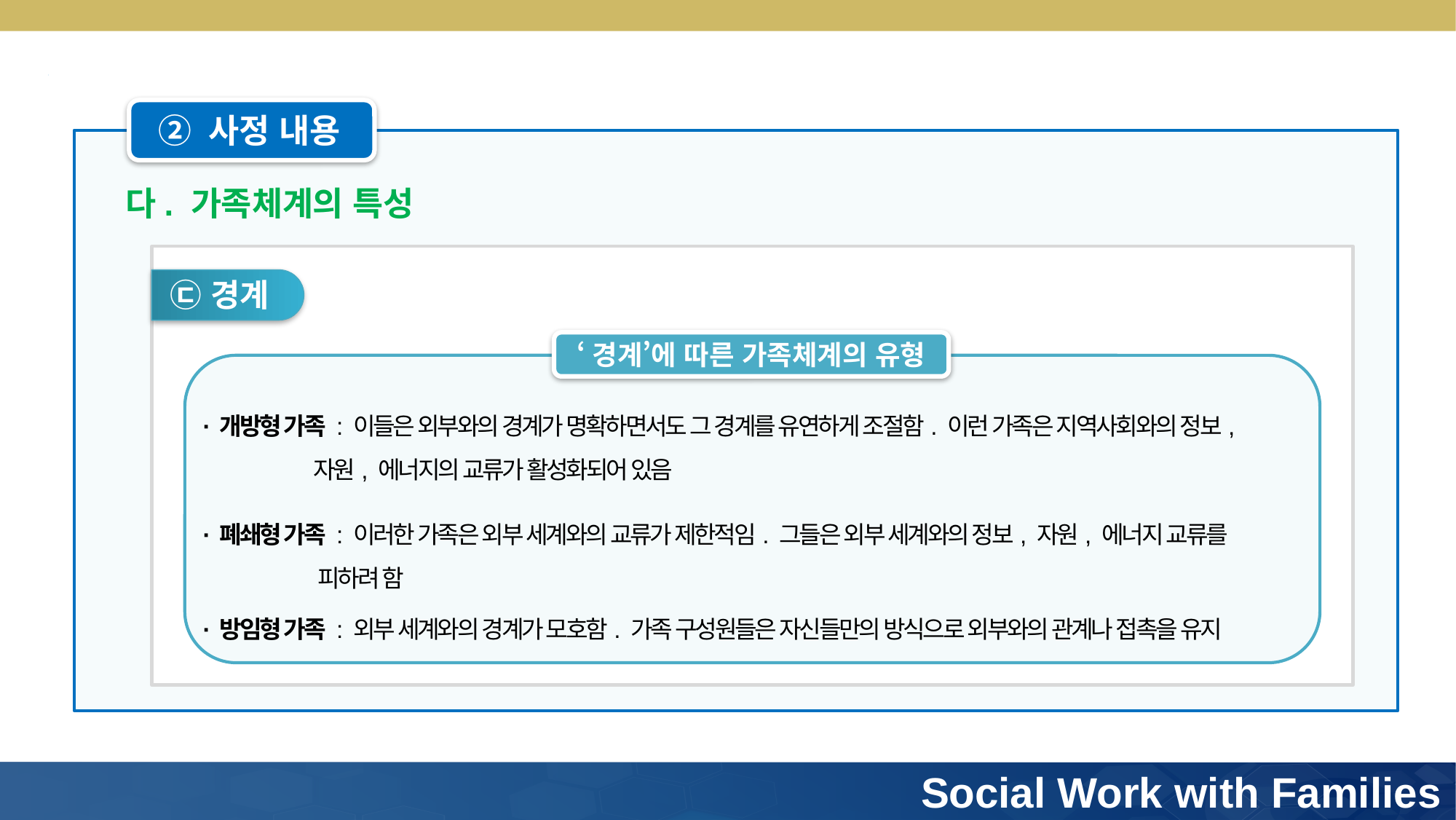

② 사정 내용

다. 가족체계의 특성

㉢ 경계

‘경계’에 따른 가족체계의 유형

∙ 개방형 가족 : 이들은 외부와의 경계가 명확하면서도 그 경계를 유연하게 조절함. 이런 가족은 지역사회와의 정보,
                       자원, 에너지의 교류가 활성화되어 있음

∙ 폐쇄형 가족 : 이러한 가족은 외부 세계와의 교류가 제한적임. 그들은 외부 세계와의 정보, 자원, 에너지 교류를
                        피하려 함

∙ 방임형 가족 : 외부 세계와의 경계가 모호함. 가족 구성원들은 자신들만의 방식으로 외부와의 관계나 접촉을 유지